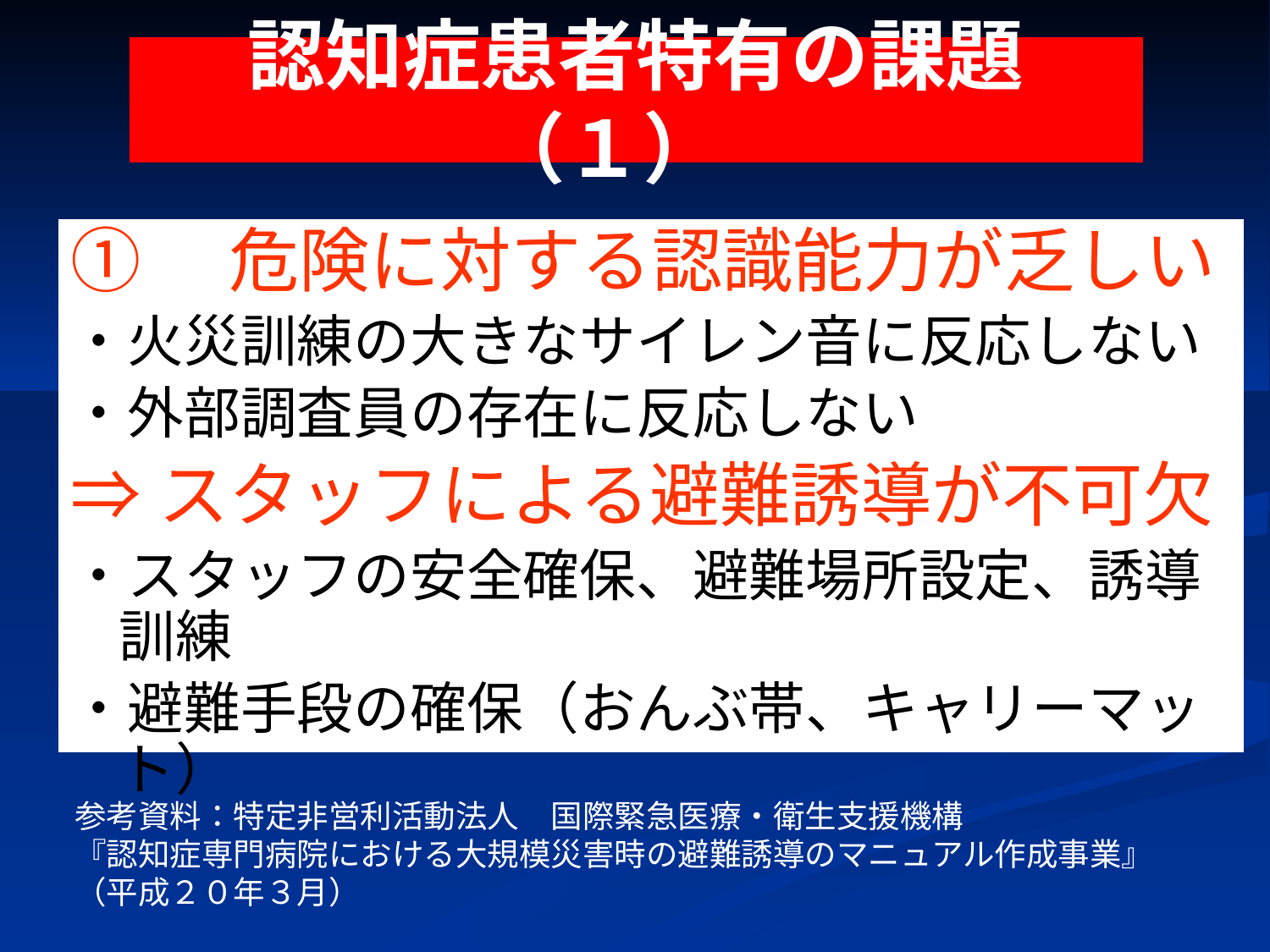

# 認知症患者特有の課題（１）
①　危険に対する認識能力が乏しい
・火災訓練の大きなサイレン音に反応しない
・外部調査員の存在に反応しない
⇒スタッフによる避難誘導が不可欠
・スタッフの安全確保、避難場所設定、誘導訓練
・避難手段の確保（おんぶ帯、キャリーマット）
参考資料：特定非営利活動法人　国際緊急医療・衛生支援機構
『認知症専門病院における大規模災害時の避難誘導のマニュアル作成事業』
（平成２０年３月）